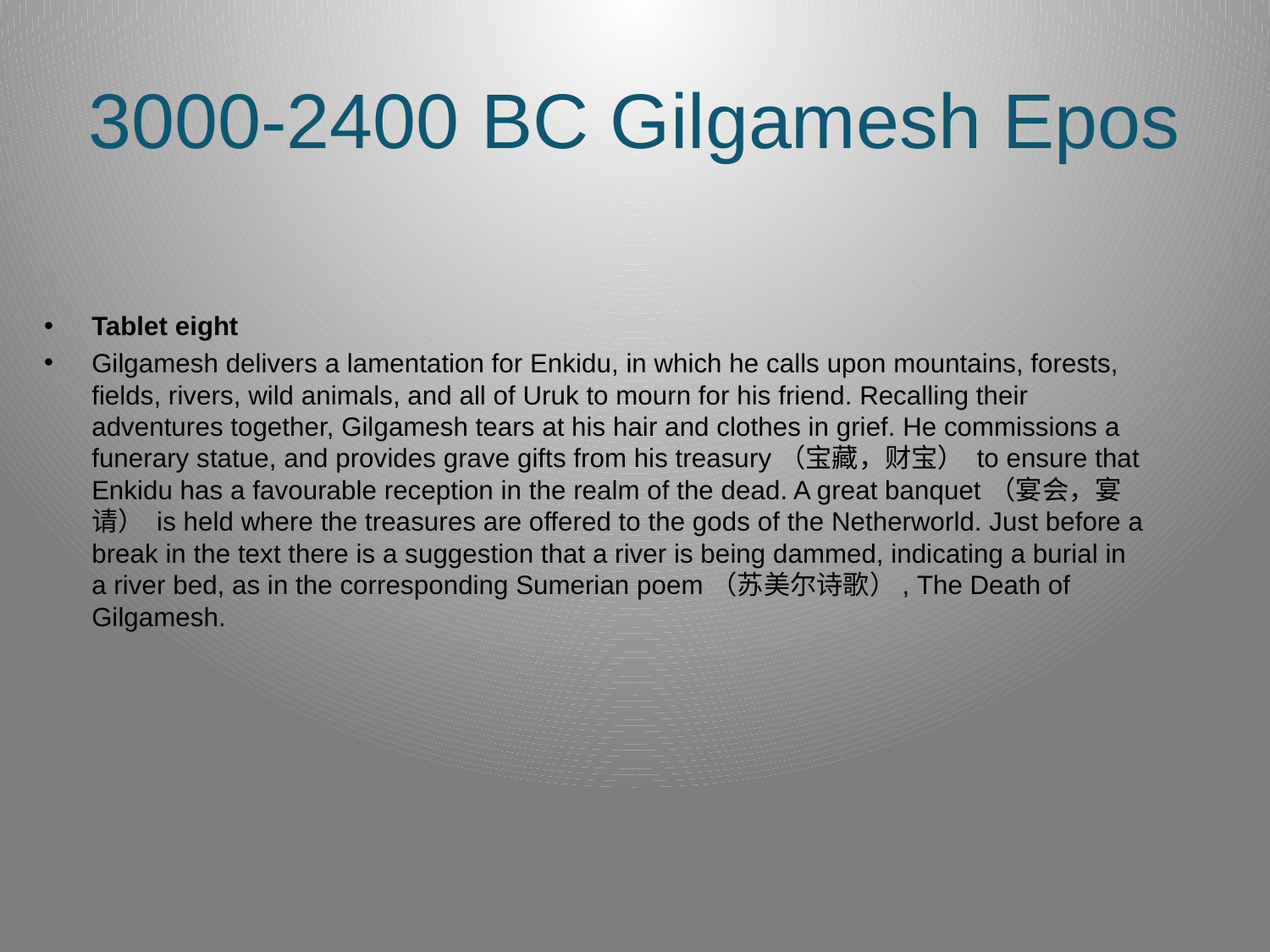

# 3000-2400 BC Gilgamesh Epos
Tablet eight
Gilgamesh delivers a lamentation for Enkidu, in which he calls upon mountains, forests, fields, rivers, wild animals, and all of Uruk to mourn for his friend. Recalling their adventures together, Gilgamesh tears at his hair and clothes in grief. He commissions a funerary statue, and provides grave gifts from his treasury（宝藏，财宝） to ensure that Enkidu has a favourable reception in the realm of the dead. A great banquet（宴会，宴请） is held where the treasures are offered to the gods of the Netherworld. Just before a break in the text there is a suggestion that a river is being dammed, indicating a burial in a river bed, as in the corresponding Sumerian poem（苏美尔诗歌）, The Death of Gilgamesh.